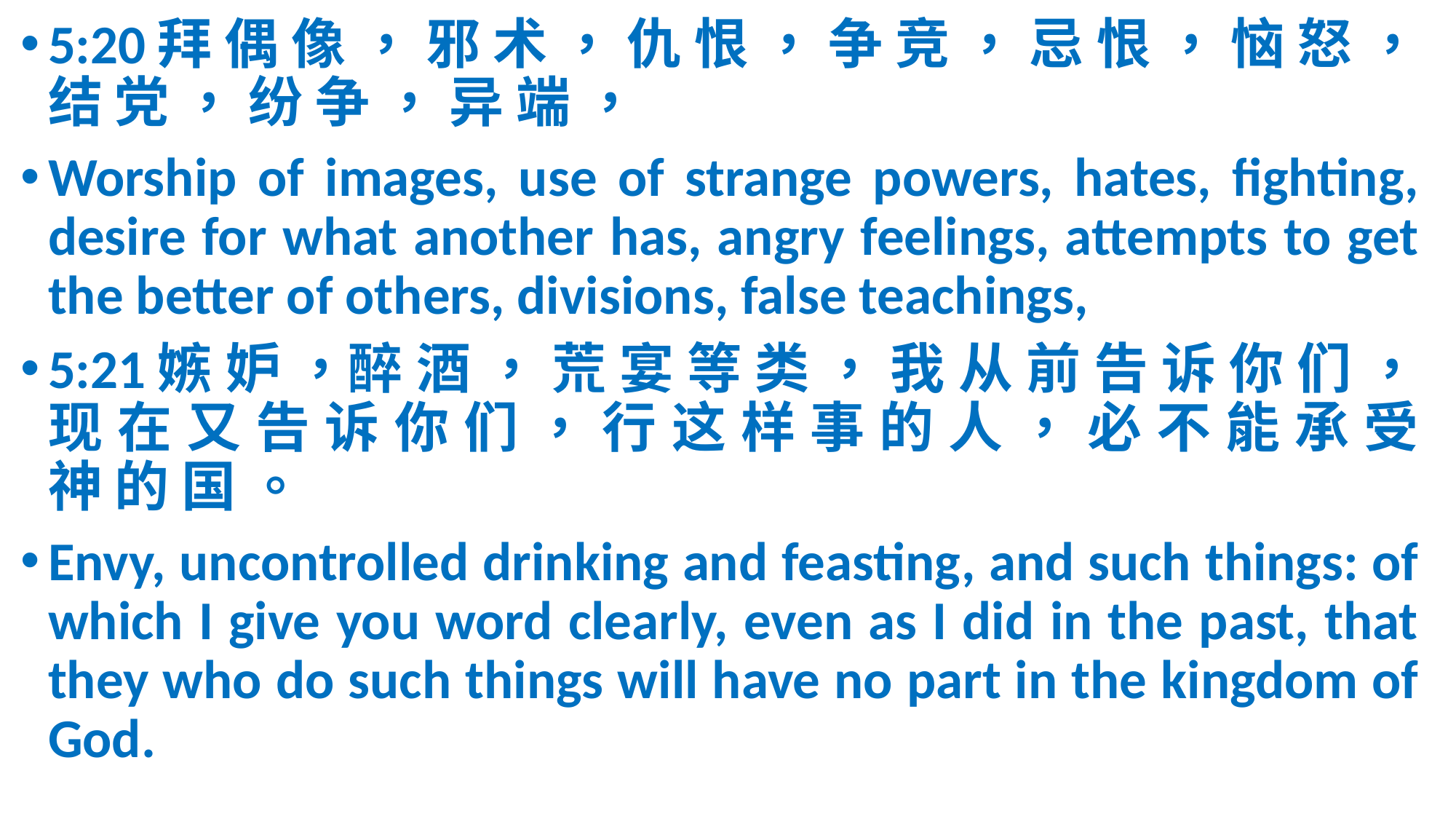

5:20	拜 偶 像 ， 邪 术 ， 仇 恨 ， 争 竞 ， 忌 恨 ， 恼 怒 ， 结 党 ， 纷 争 ， 异 端 ，
Worship of images, use of strange powers, hates, fighting, desire for what another has, angry feelings, attempts to get the better of others, divisions, false teachings,
5:21	嫉 妒 ，醉 酒 ， 荒 宴 等 类 ， 我 从 前 告 诉 你 们 ， 现 在 又 告 诉 你 们 ， 行 这 样 事 的 人 ， 必 不 能 承 受 神 的 国 。
Envy, uncontrolled drinking and feasting, and such things: of which I give you word clearly, even as I did in the past, that they who do such things will have no part in the kingdom of God.